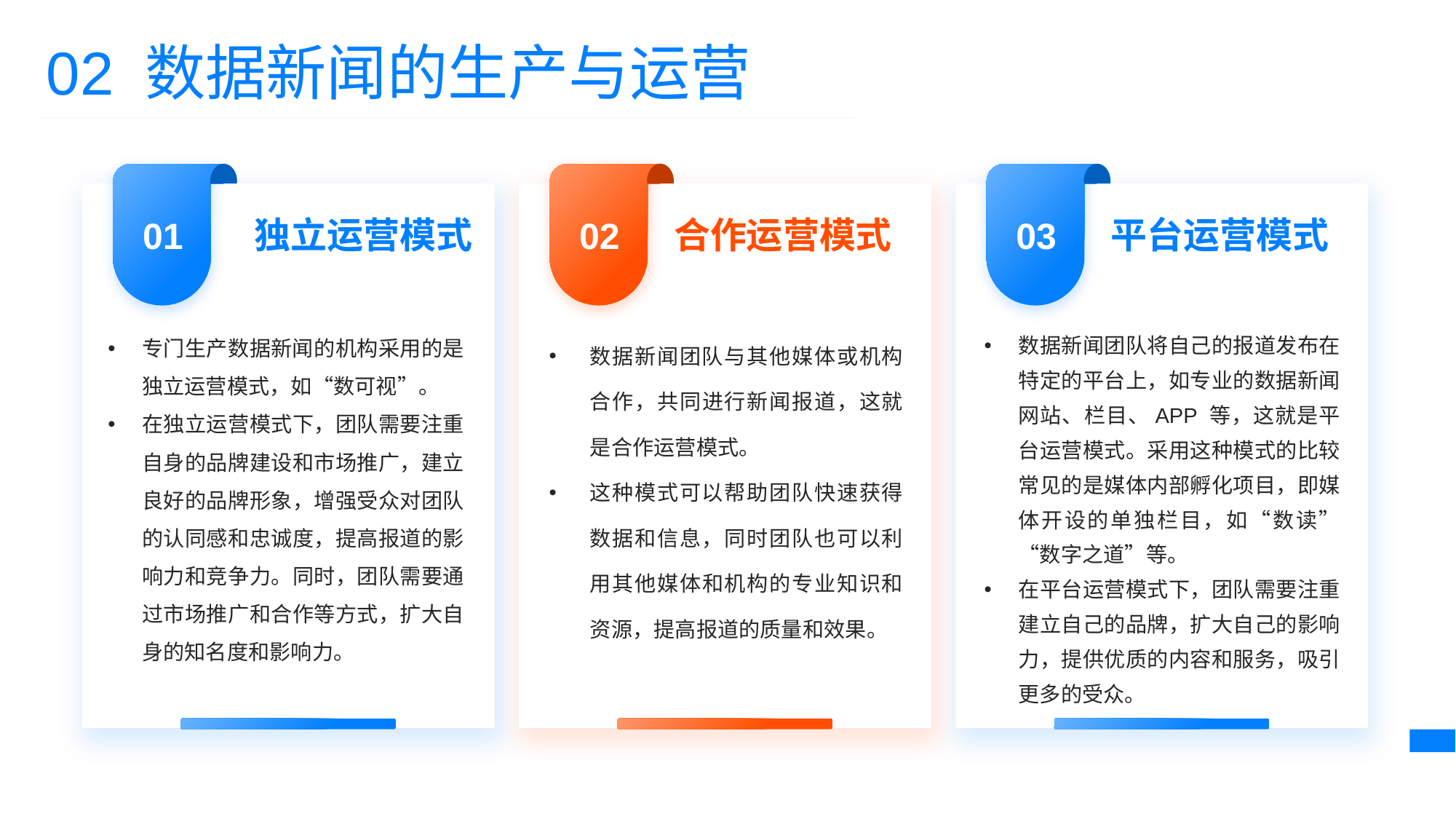

02 数据新闻的生产与运营

01
02
03

 独立运营模式
合作运营模式
平台运营模式
专门生产数据新闻的机构采用的是独立运营模式，如“数可视”。
在独立运营模式下，团队需要注重自身的品牌建设和市场推广，建立良好的品牌形象，增强受众对团队的认同感和忠诚度，提高报道的影响力和竞争力。同时，团队需要通过市场推广和合作等方式，扩大自身的知名度和影响力。
数据新闻团队与其他媒体或机构合作，共同进行新闻报道，这就是合作运营模式。
这种模式可以帮助团队快速获得数据和信息，同时团队也可以利用其他媒体和机构的专业知识和资源，提高报道的质量和效果。
数据新闻团队将自己的报道发布在特定的平台上，如专业的数据新闻网站、栏目、APP 等，这就是平台运营模式。采用这种模式的比较常见的是媒体内部孵化项目，即媒体开设的单独栏目，如“数读”“数字之道”等。
在平台运营模式下，团队需要注重建立自己的品牌，扩大自己的影响力，提供优质的内容和服务，吸引更多的受众。